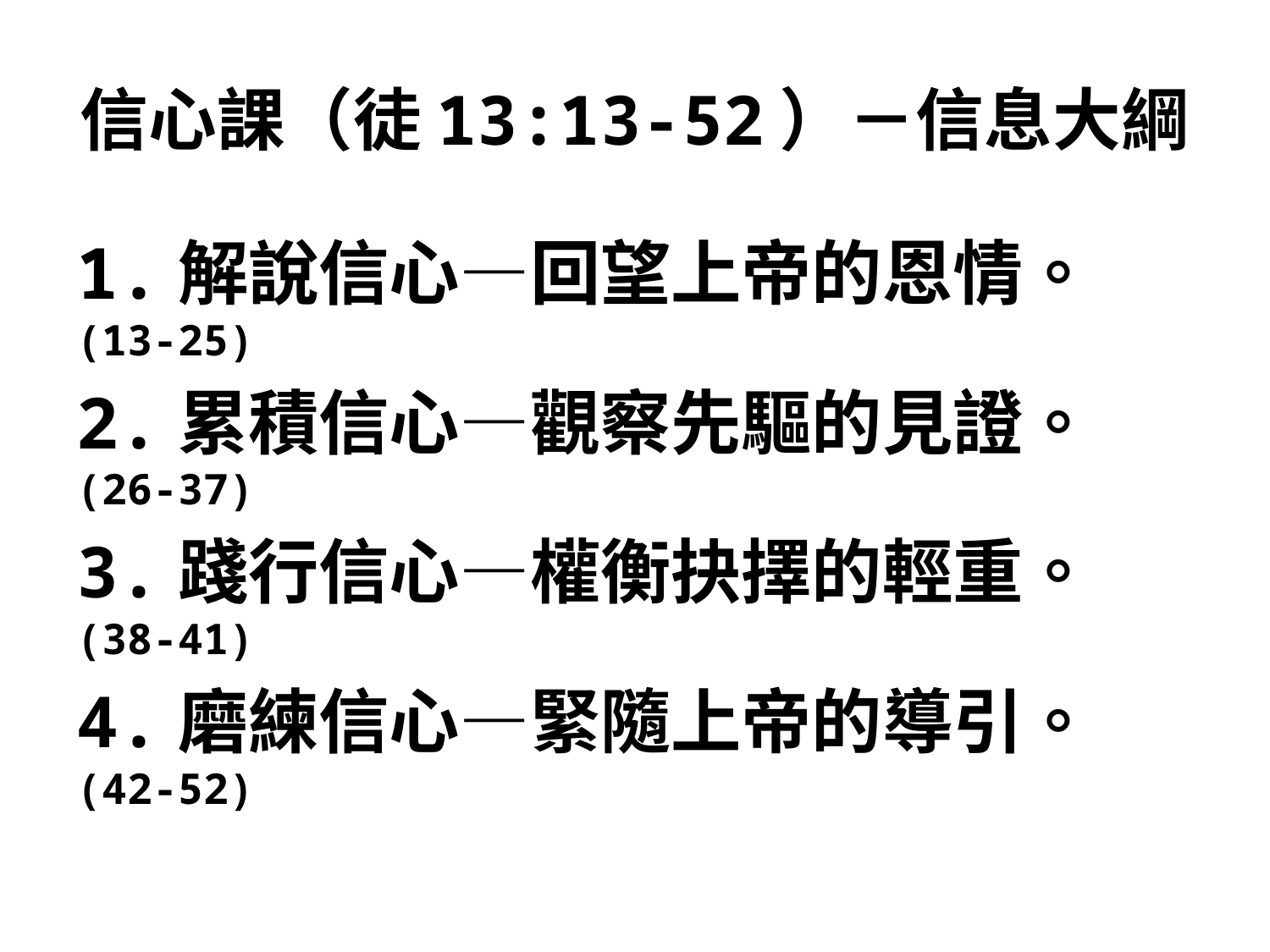

# 信心課（徒13:13-52）－信息大綱
1.解說信心—回望上帝的恩情。(13-25)
2.累積信心—觀察先驅的見證。(26-37)
3.踐行信心—權衡抉擇的輕重。(38-41)
4.磨練信心—緊隨上帝的導引。(42-52)